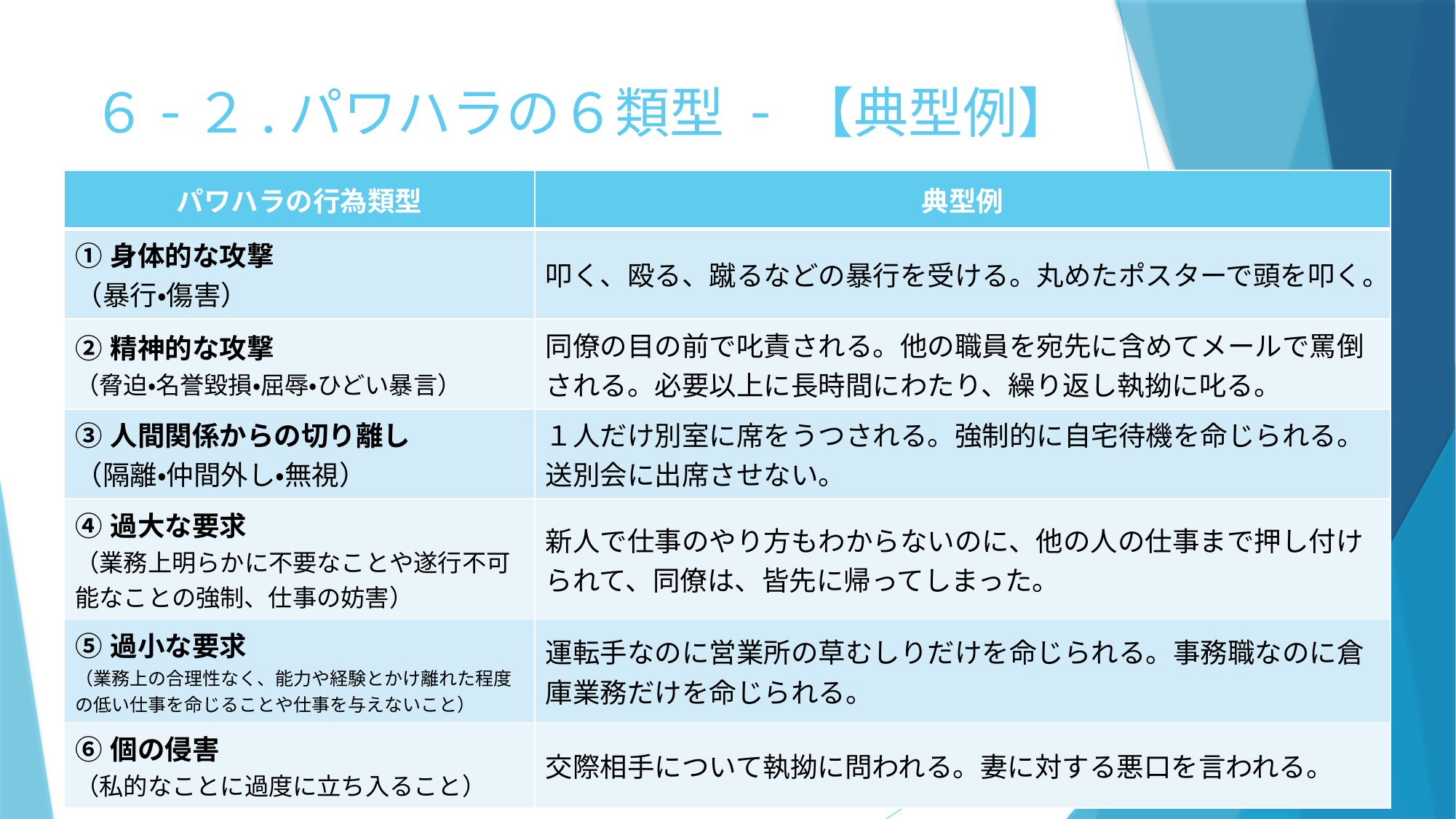

# ６-２.パワハラの６類型 - 【典型例】
| パワハラの行為類型 | 典型例 |
| --- | --- |
| ①身体的な攻撃 （暴行・傷害） | 叩く、殴る、蹴るなどの暴行を受ける。丸めたポスターで頭を叩く。 |
| ②精神的な攻撃 （脅迫・名誉毀損・屈辱・ひどい暴言） | 同僚の目の前で叱責される。他の職員を宛先に含めてメールで罵倒される。必要以上に長時間にわたり、繰り返し執拗に叱る。 |
| ③人間関係からの切り離し （隔離・仲間外し・無視） | １人だけ別室に席をうつされる。強制的に自宅待機を命じられる。送別会に出席させない。 |
| ④過大な要求 （業務上明らかに不要なことや遂行不可能なことの強制、仕事の妨害） | 新人で仕事のやり方もわからないのに、他の人の仕事まで押し付けられて、同僚は、皆先に帰ってしまった。 |
| ⑤過小な要求 （業務上の合理性なく、能力や経験とかけ離れた程度の低い仕事を命じることや仕事を与えないこと） | 運転手なのに営業所の草むしりだけを命じられる。事務職なのに倉庫業務だけを命じられる。 |
| ⑥個の侵害 （私的なことに過度に立ち入ること） | 交際相手について執拗に問われる。妻に対する悪口を言われる。 |